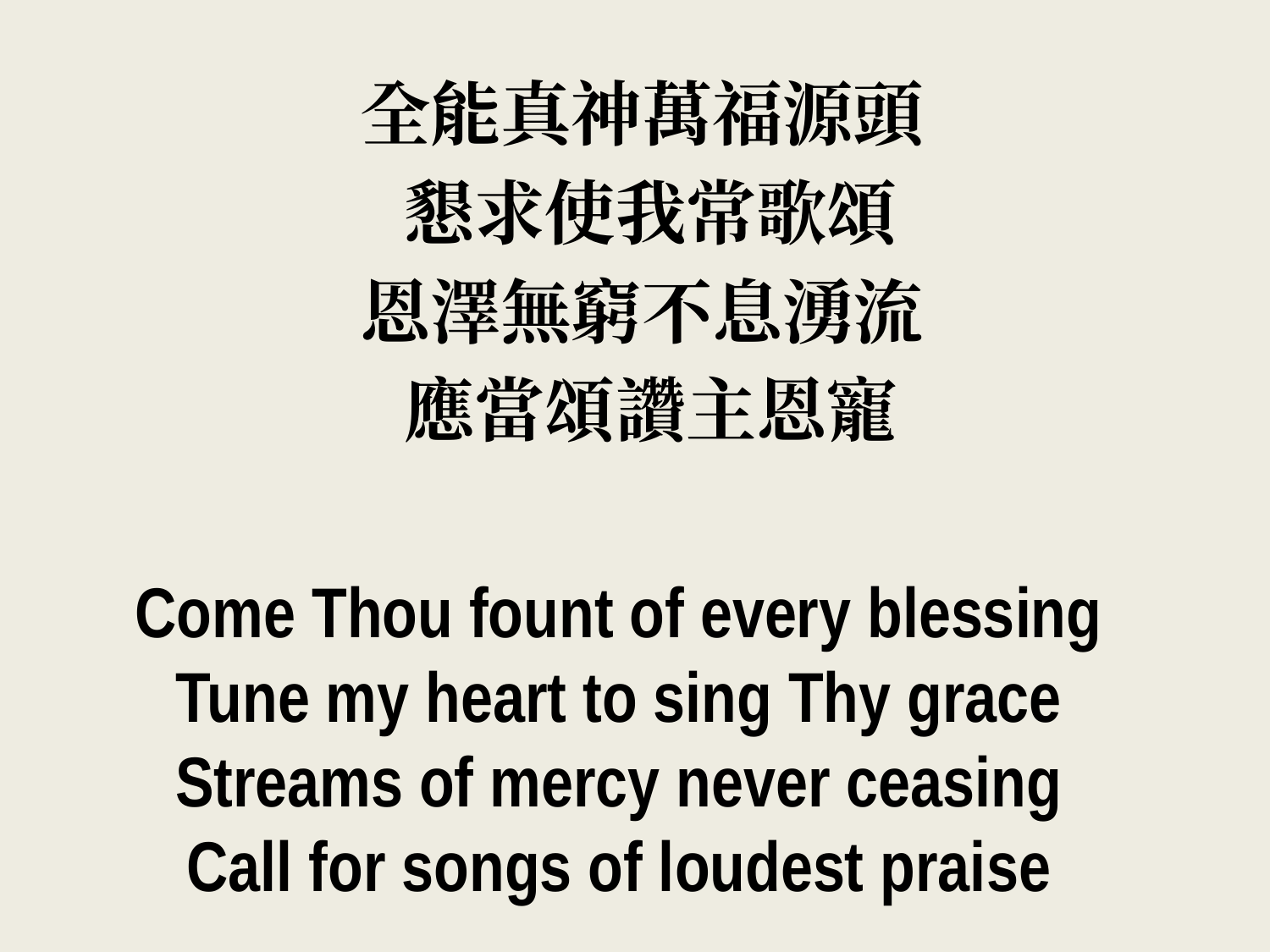

全能真神萬福源頭
懇求使我常歌頌
恩澤無窮不息湧流
應當頌讚主恩寵
Come Thou fount of every blessing
Tune my heart to sing Thy grace
Streams of mercy never ceasing
Call for songs of loudest praise